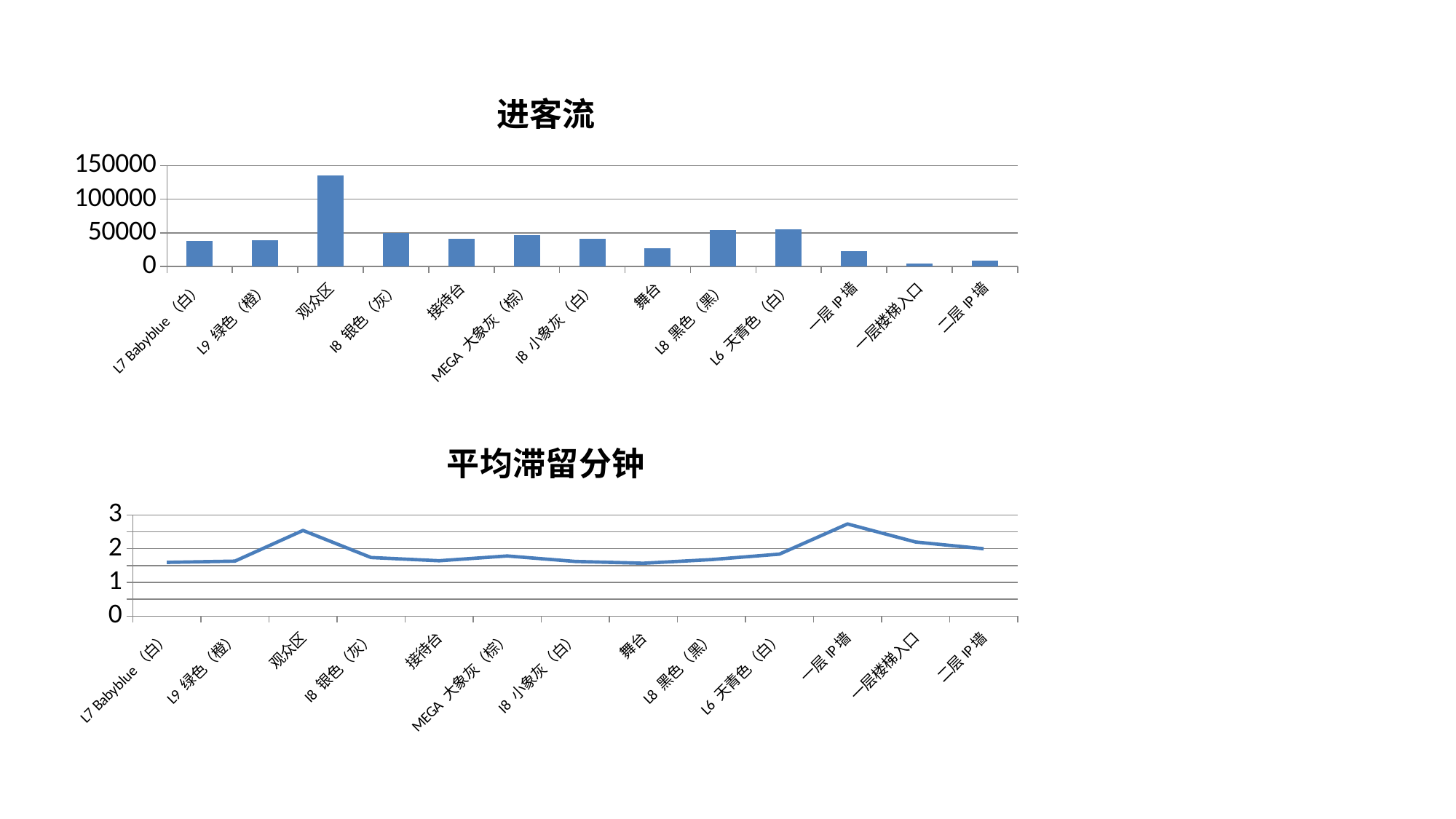

### Chart: 进客流

| Category | 进客流 |
|---|---|
| L7 Babyblue（白） | 37630.0 |
| L9 绿色（橙） | 38800.0 |
| 观众区 | 135637.0 |
| I8 银色（灰） | 49834.0 |
| 接待台 | 41543.0 |
| MEGA 大象灰（棕） | 46279.0 |
| I8 小象灰（白） | 41539.0 |
| 舞台 | 27652.0 |
| L8 黑色（黑） | 54180.0 |
| L6 天青色（白） | 55334.0 |
| 一层IP墙 | 23130.0 |
| 一层楼梯入口 | 5062.0 |
| 二层IP墙 | 8758.0 |

### Chart: 平均滞留分钟

| Category | 平均滞留分钟 |
|---|---|
| L7 Babyblue（白） | 1.59481742 |
| L9 绿色（橙） | 1.63081721 |
| 观众区 | 2.5414073 |
| I8 银色（灰） | 1.73844643 |
| 接待台 | 1.6433043 |
| MEGA 大象灰（棕） | 1.78414666 |
| I8 小象灰（白） | 1.62252146 |
| 舞台 | 1.56891814 |
| L8 黑色（黑） | 1.67739067 |
| L6 天青色（白） | 1.83850514 |
| 一层IP墙 | 2.7342925 |
| 一层楼梯入口 | 2.19860169 |
| 二层IP墙 | 1.99811819 |